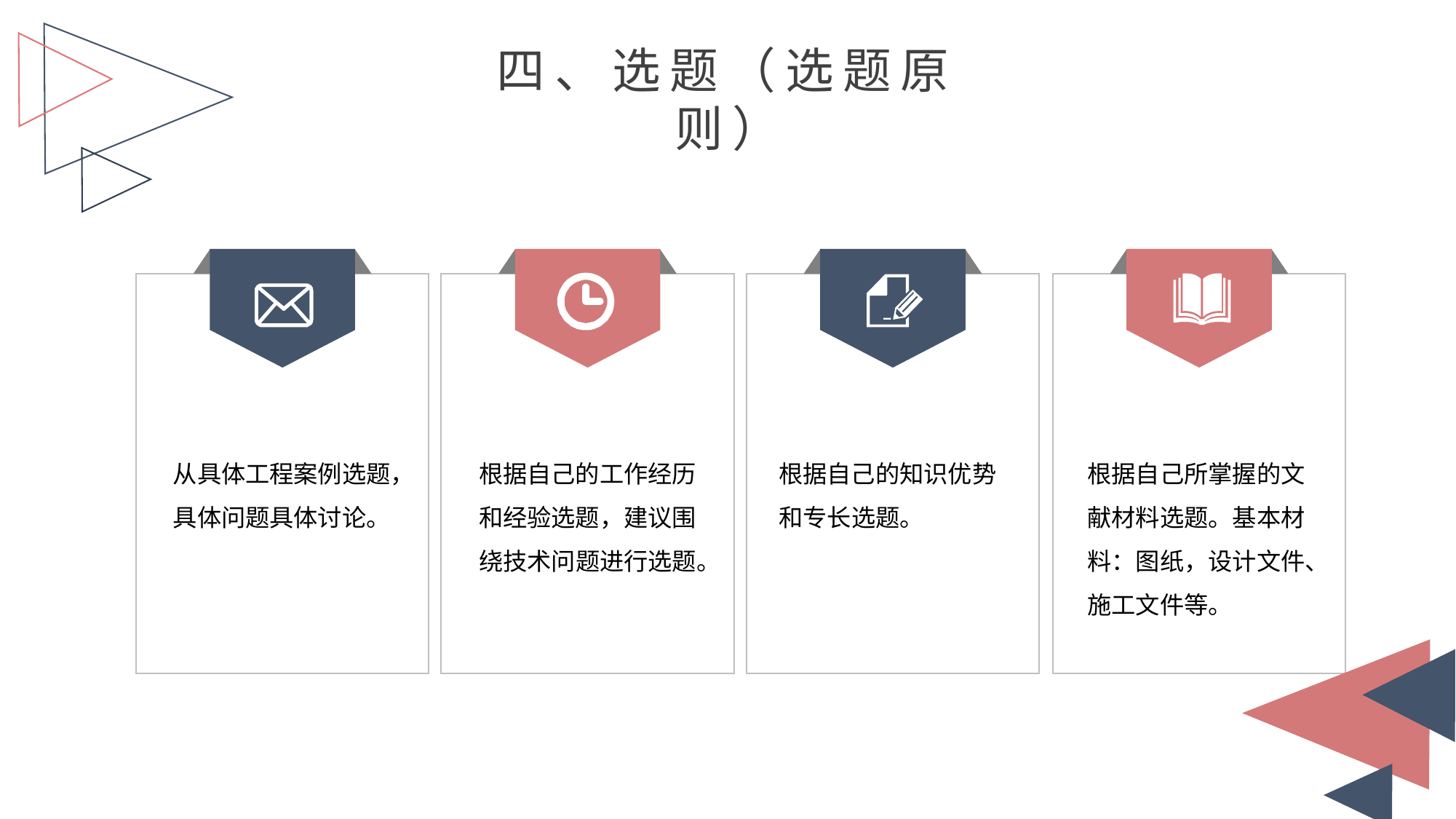

四、选题（选题原则）

从具体工程案例选题，具体问题具体讨论。

根据自己的工作经历和经验选题，建议围绕技术问题进行选题。

根据自己的知识优势和专长选题。

根据自己所掌握的文献材料选题。基本材料：图纸，设计文件、施工文件等。